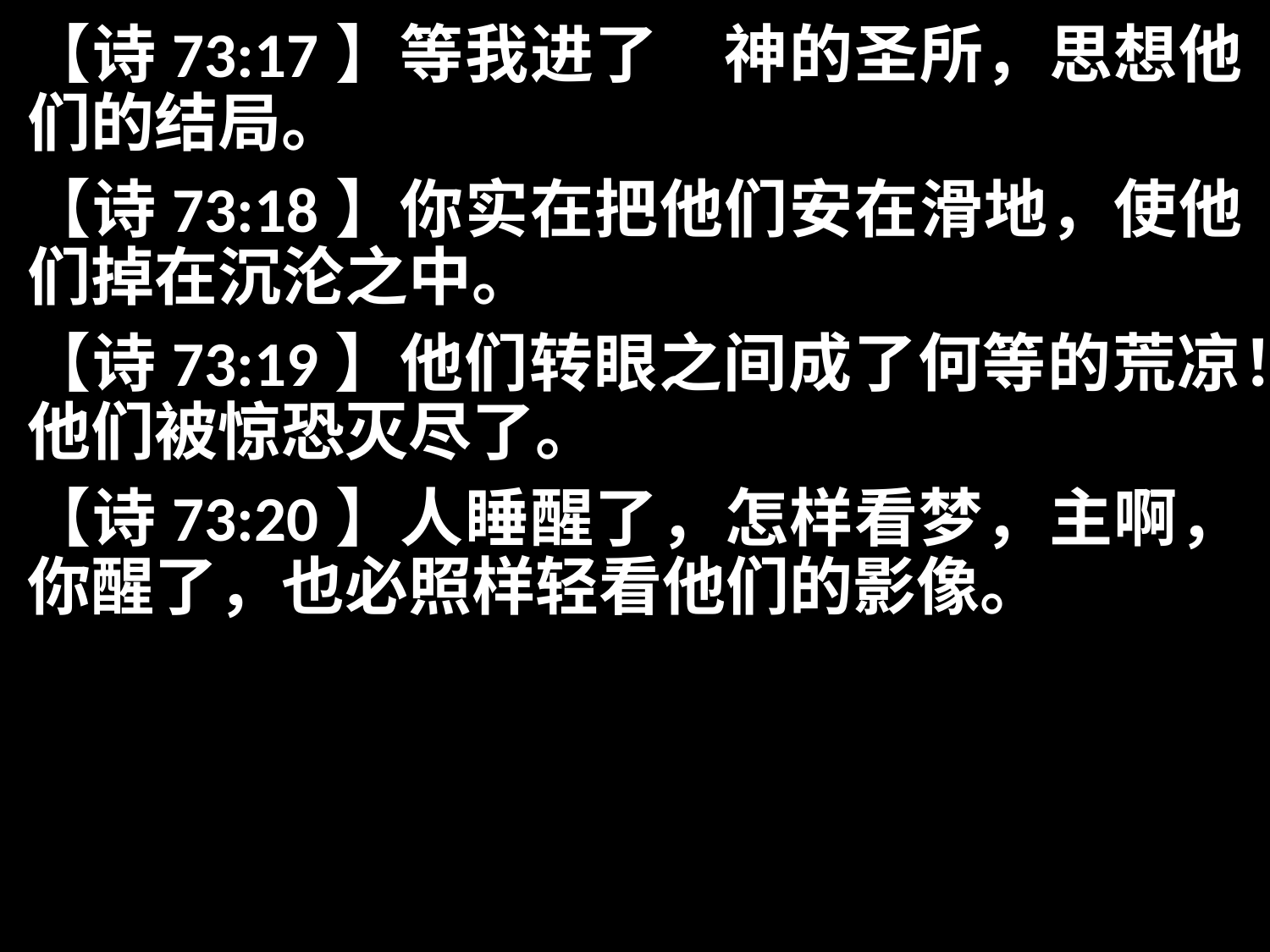

【诗73:17】等我进了　神的圣所，思想他们的结局。
【诗73:18】你实在把他们安在滑地，使他们掉在沉沦之中。
【诗73:19】他们转眼之间成了何等的荒凉！他们被惊恐灭尽了。
【诗73:20】人睡醒了，怎样看梦，主啊，你醒了，也必照样轻看他们的影像。